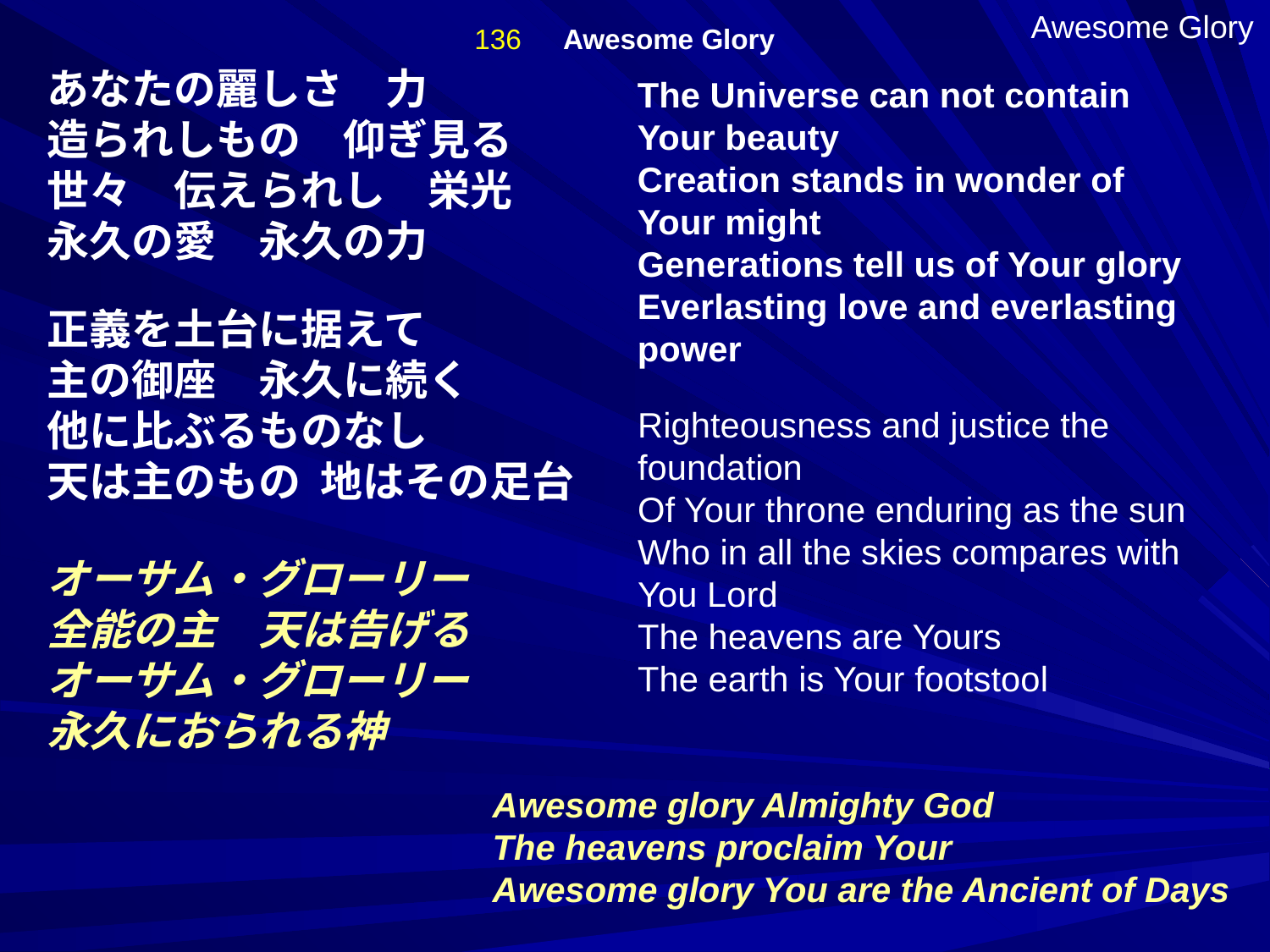

136　Awesome Glory
Awesome Glory
あなたの麗しさ　力
造られしもの　仰ぎ見る
世々　伝えられし　栄光　
永久の愛　永久の力
The Universe can not contain Your beauty
Creation stands in wonder of Your might
Generations tell us of Your glory
Everlasting love and everlasting power
正義を土台に据えて
主の御座　永久に続く
他に比ぶるものなし
天は主のもの  地はその足台

Righteousness and justice the foundation
Of Your throne enduring as the sun
Who in all the skies compares with You Lord
The heavens are Yours
The earth is Your footstool
オーサム・グローリー
全能の主　天は告げる
オーサム・グローリー
永久におられる神
Awesome glory Almighty God
The heavens proclaim Your
Awesome glory You are the Ancient of Days